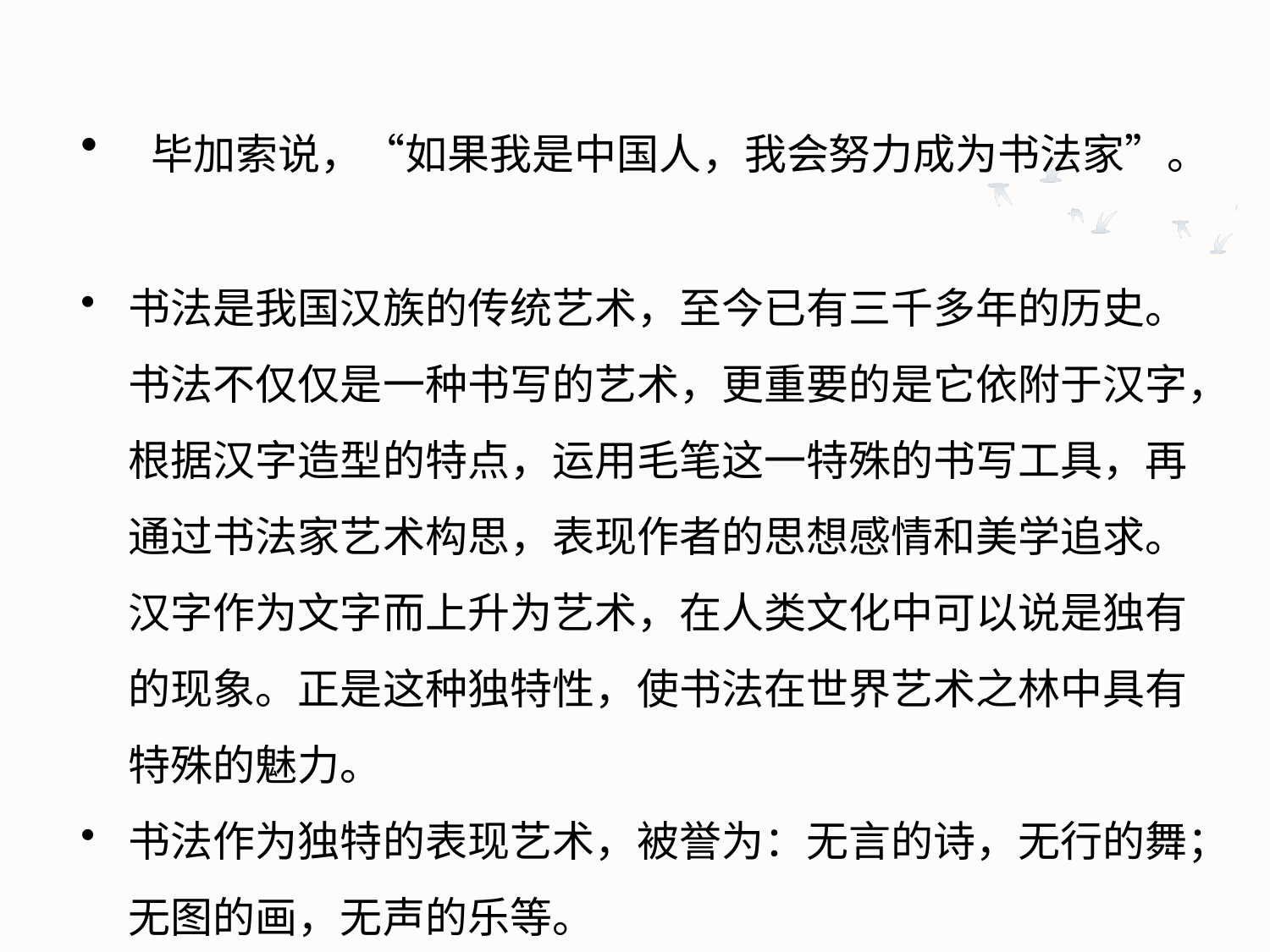

毕加索说，“如果我是中国人，我会努力成为书法家”。
书法是我国汉族的传统艺术，至今已有三千多年的历史。书法不仅仅是一种书写的艺术，更重要的是它依附于汉字，根据汉字造型的特点，运用毛笔这一特殊的书写工具，再通过书法家艺术构思，表现作者的思想感情和美学追求。汉字作为文字而上升为艺术，在人类文化中可以说是独有的现象。正是这种独特性，使书法在世界艺术之林中具有特殊的魅力。
书法作为独特的表现艺术，被誉为：无言的诗，无行的舞；无图的画，无声的乐等。